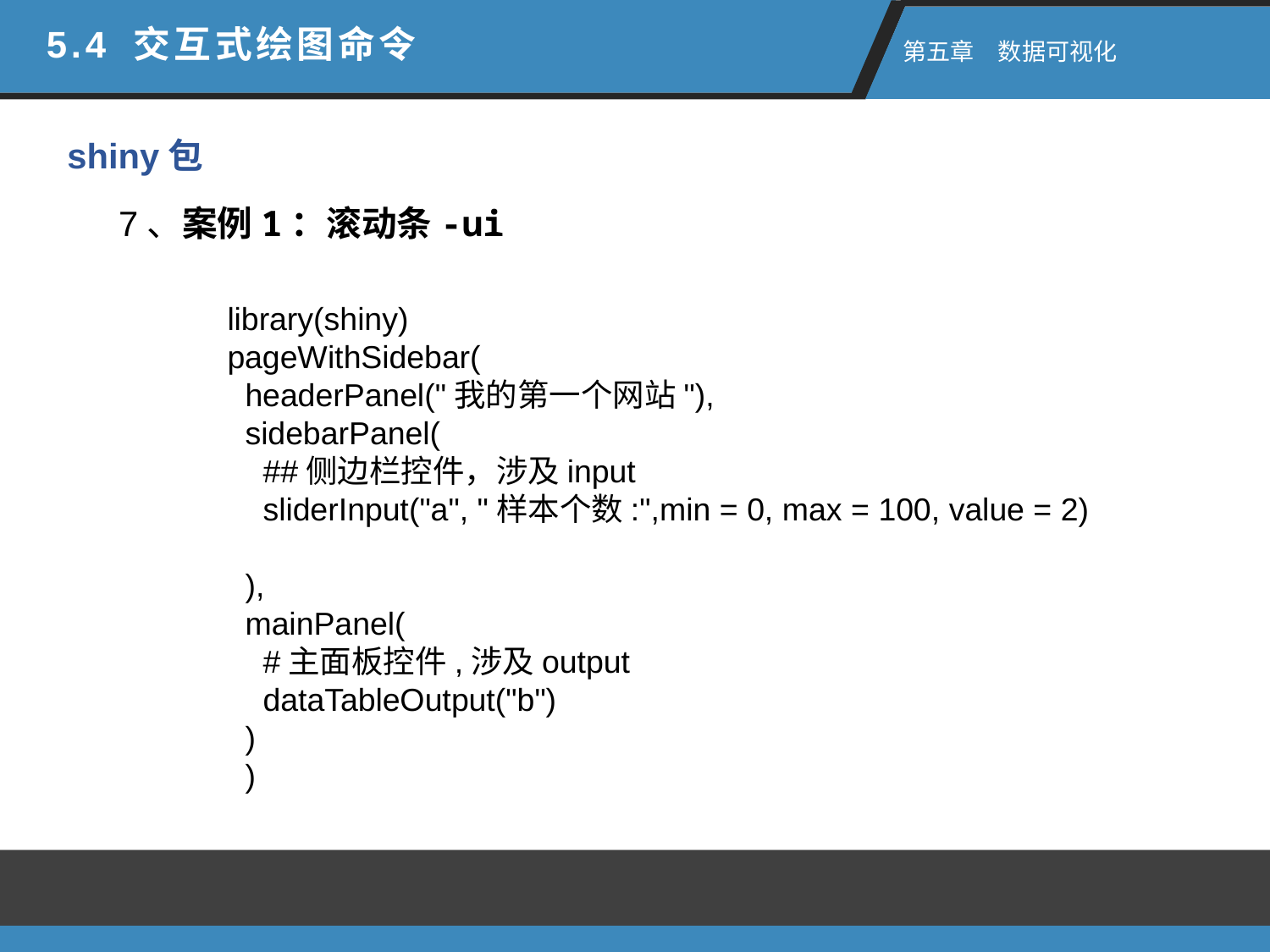

5.4 交互式绘图命令
  第五章　数据可视化
shiny包
7、案例1：滚动条-ui
library(shiny)
pageWithSidebar(
  headerPanel("我的第一个网站"),
  sidebarPanel(
    ##侧边栏控件，涉及input
    sliderInput("a", "样本个数:",min = 0, max = 100, value = 2)

  ),
  mainPanel(
    #主面板控件,涉及output
    dataTableOutput("b")
  )
  )